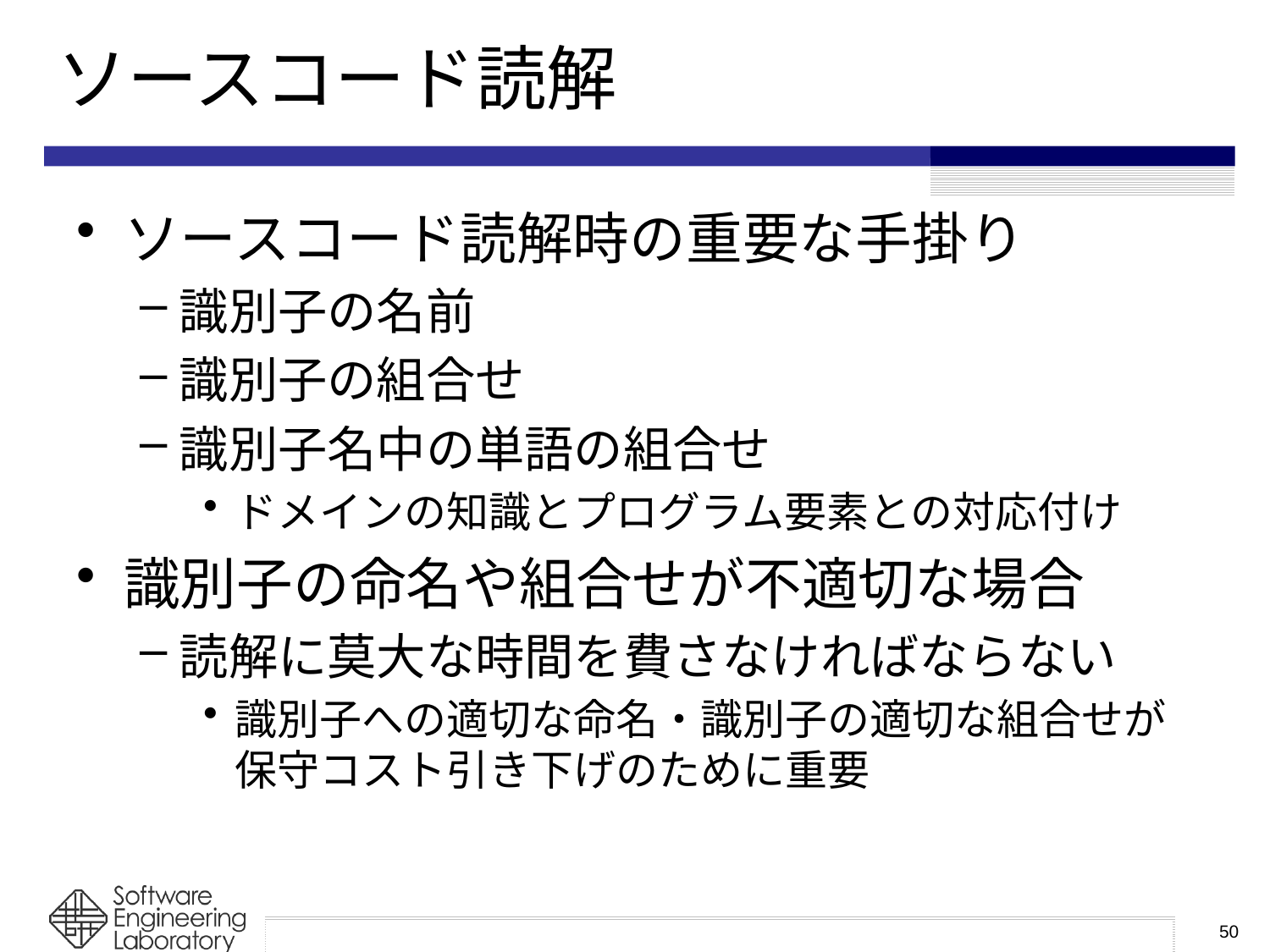

# ソースコード読解
ソースコード読解時の重要な手掛り
識別子の名前
識別子の組合せ
識別子名中の単語の組合せ
ドメインの知識とプログラム要素との対応付け
識別子の命名や組合せが不適切な場合
読解に莫大な時間を費さなければならない
識別子への適切な命名・識別子の適切な組合せが保守コスト引き下げのために重要
50